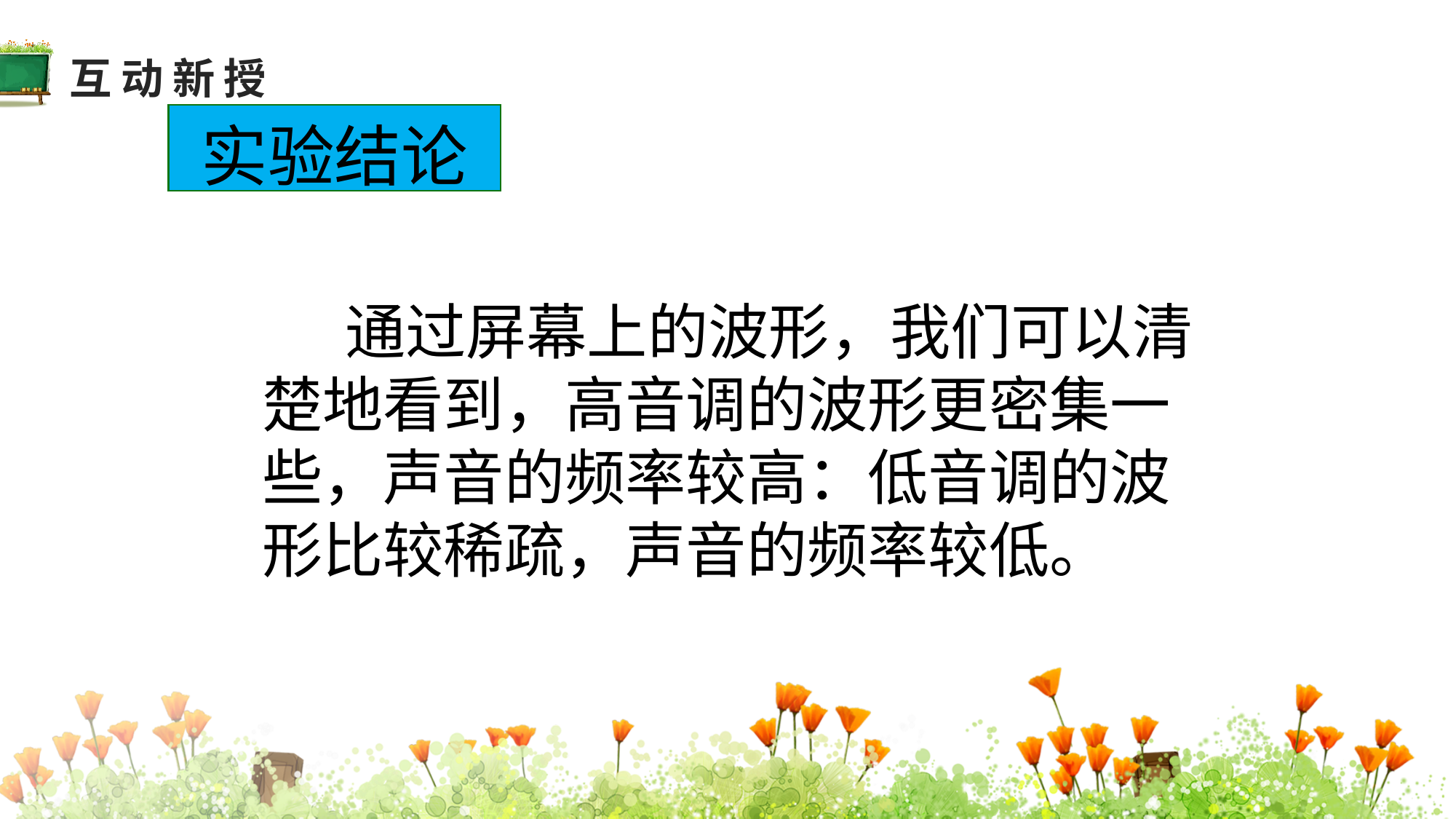

互动新授

实验结论
 通过屏幕上的波形，我们可以清楚地看到，高音调的波形更密集一些，声音的频率较高：低音调的波形比较稀疏，声音的频率较低。